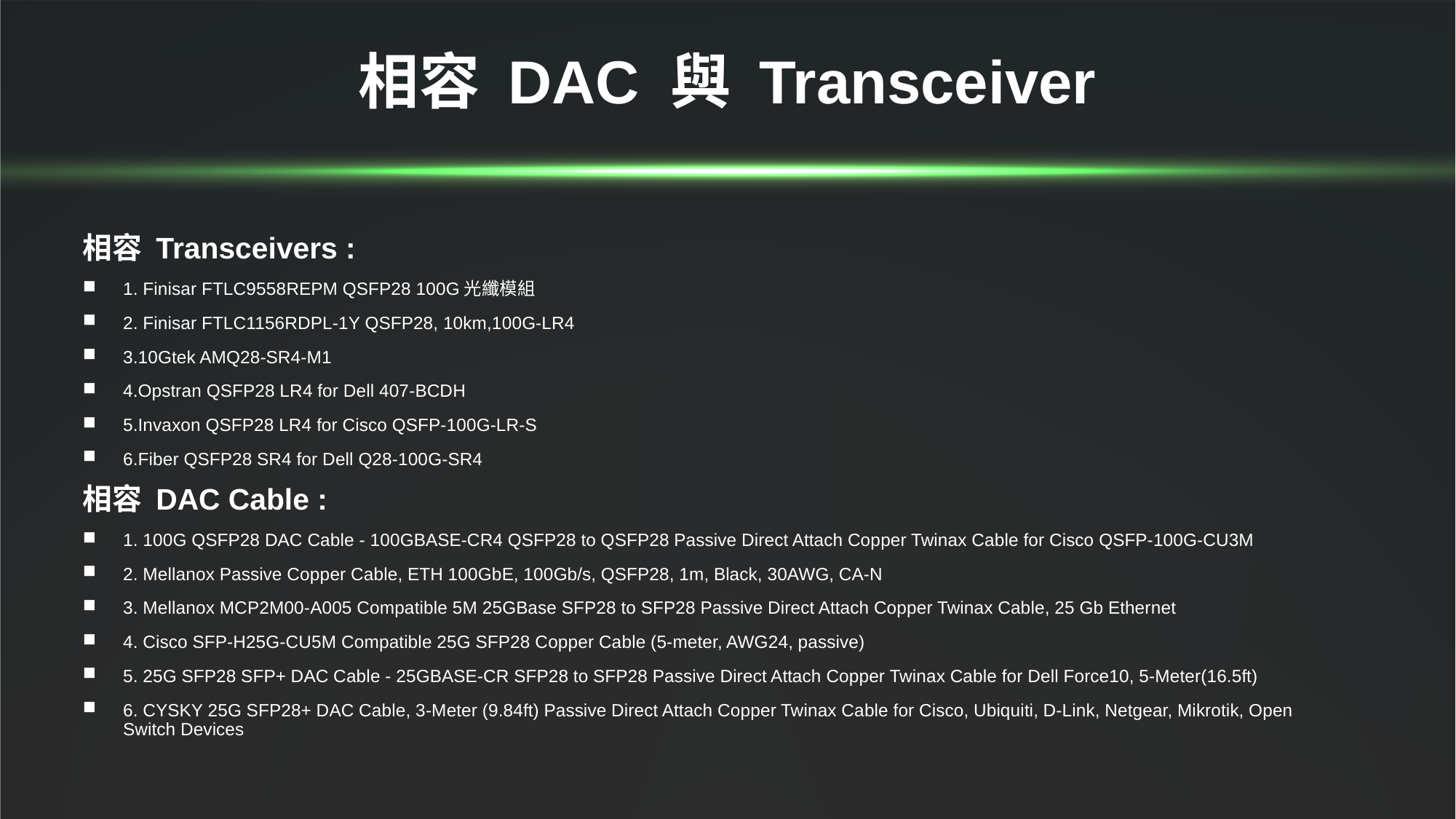

# 相容 DAC 與 Transceiver
相容 Transceivers :
1. Finisar FTLC9558REPM QSFP28 100G光纖模組
2. Finisar FTLC1156RDPL-1Y QSFP28, 10km,100G-LR4
3.10Gtek AMQ28-SR4-M1
4.Opstran QSFP28 LR4 for Dell 407-BCDH
5.Invaxon QSFP28 LR4 for Cisco QSFP-100G-LR-S
6.Fiber QSFP28 SR4 for Dell Q28-100G-SR4
相容 DAC Cable :
1. 100G QSFP28 DAC Cable - 100GBASE-CR4 QSFP28 to QSFP28 Passive Direct Attach Copper Twinax Cable for Cisco QSFP-100G-CU3M
2. Mellanox Passive Copper Cable, ETH 100GbE, 100Gb/s, QSFP28, 1m, Black, 30AWG, CA-N
3. Mellanox MCP2M00-A005 Compatible 5M 25GBase SFP28 to SFP28 Passive Direct Attach Copper Twinax Cable, 25 Gb Ethernet
4. Cisco SFP-H25G-CU5M Compatible 25G SFP28 Copper Cable (5-meter, AWG24, passive)
5. 25G SFP28 SFP+ DAC Cable - 25GBASE-CR SFP28 to SFP28 Passive Direct Attach Copper Twinax Cable for Dell Force10, 5-Meter(16.5ft)
6. CYSKY 25G SFP28+ DAC Cable, 3-Meter (9.84ft) Passive Direct Attach Copper Twinax Cable for Cisco, Ubiquiti, D-Link, Netgear, Mikrotik, Open Switch Devices